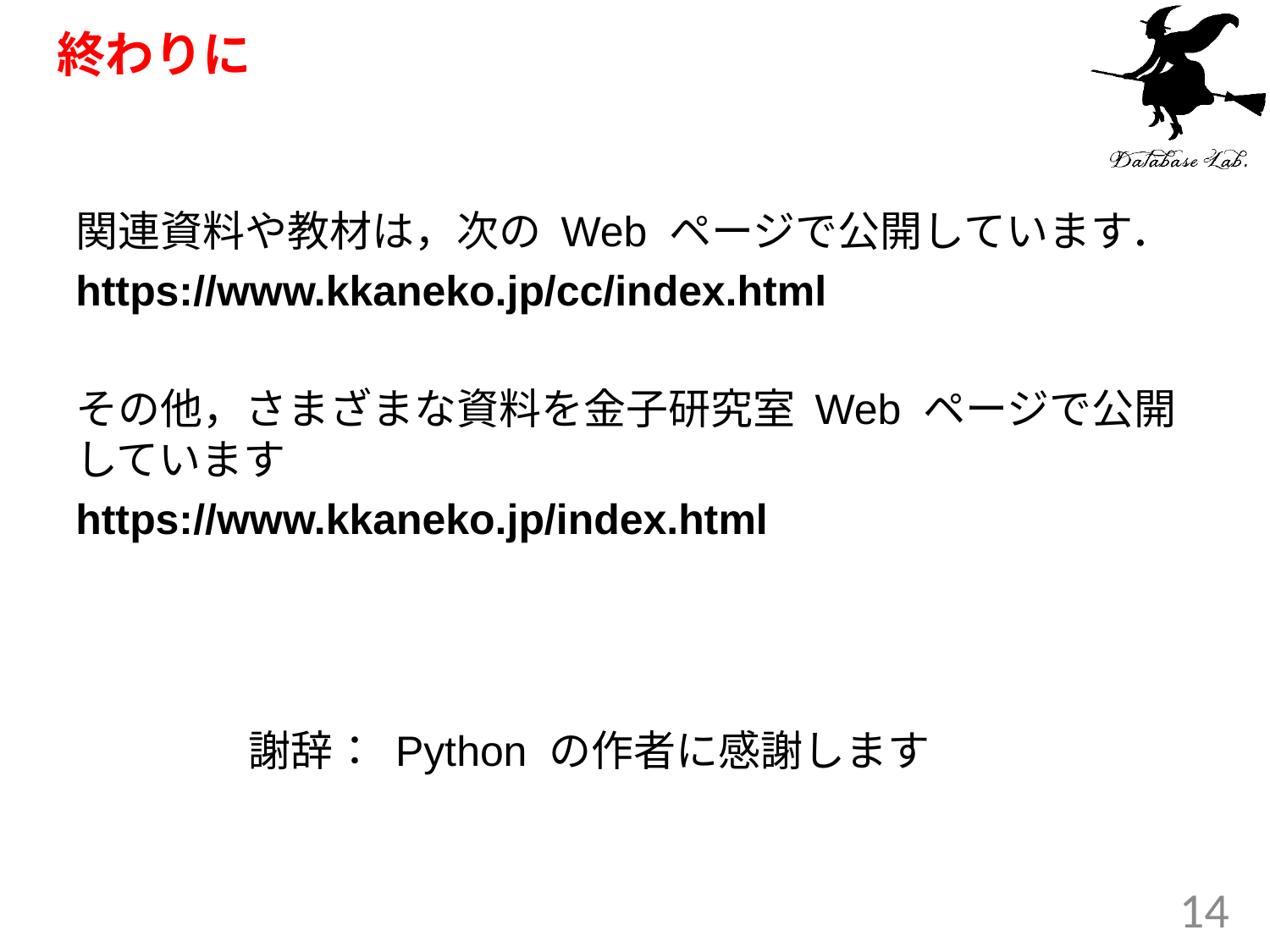

# 終わりに
関連資料や教材は，次の Web ページで公開しています．
https://www.kkaneko.jp/cc/index.html

その他，さまざまな資料を金子研究室 Web ページで公開しています
https://www.kkaneko.jp/index.html
謝辞： Python の作者に感謝します
14